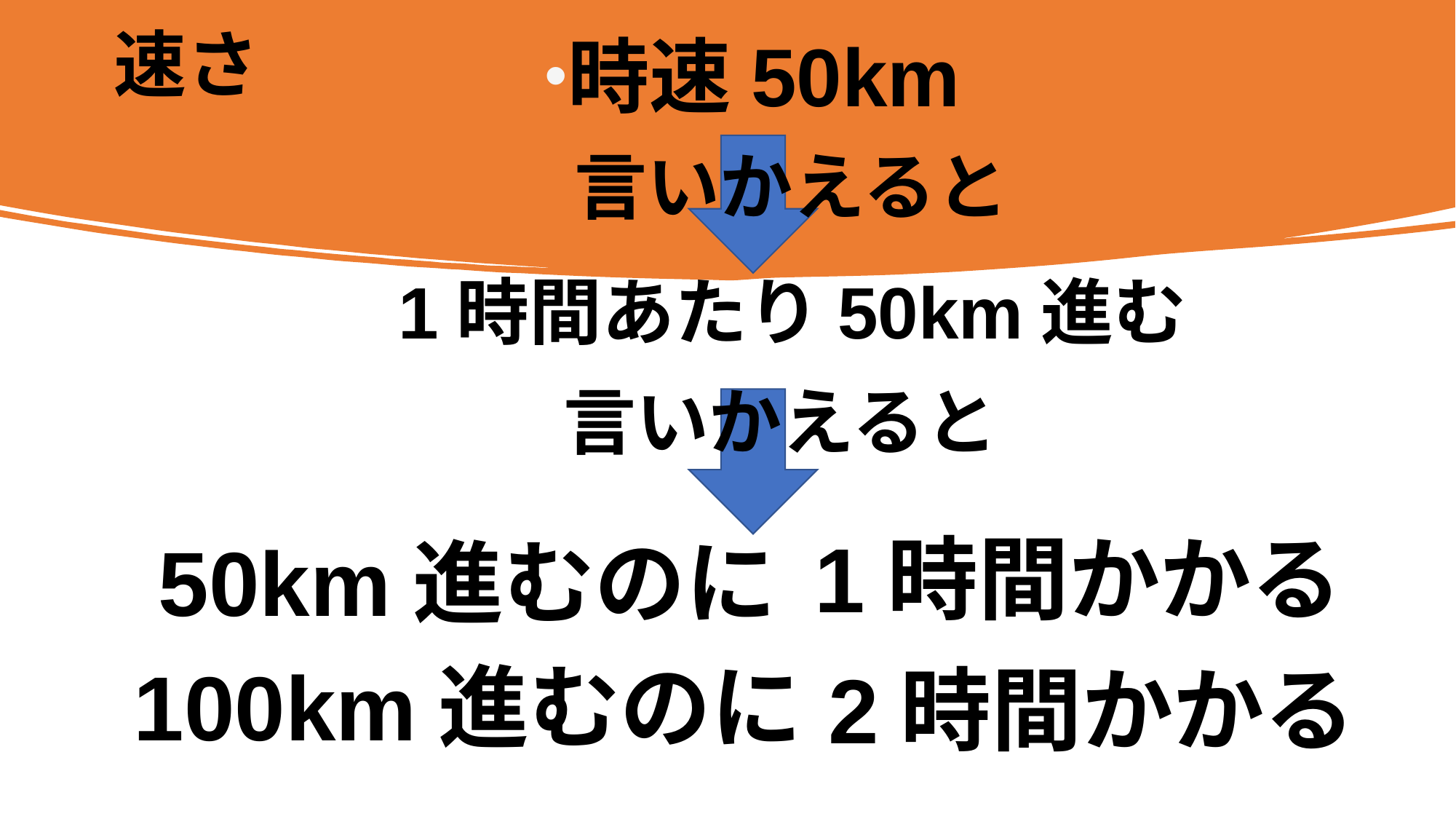

速さ
時速50km
言いかえると

1時間あたり50km進む
言いかえると

1時間かかる
50km進むのに
100km進むのに
2時間かかる